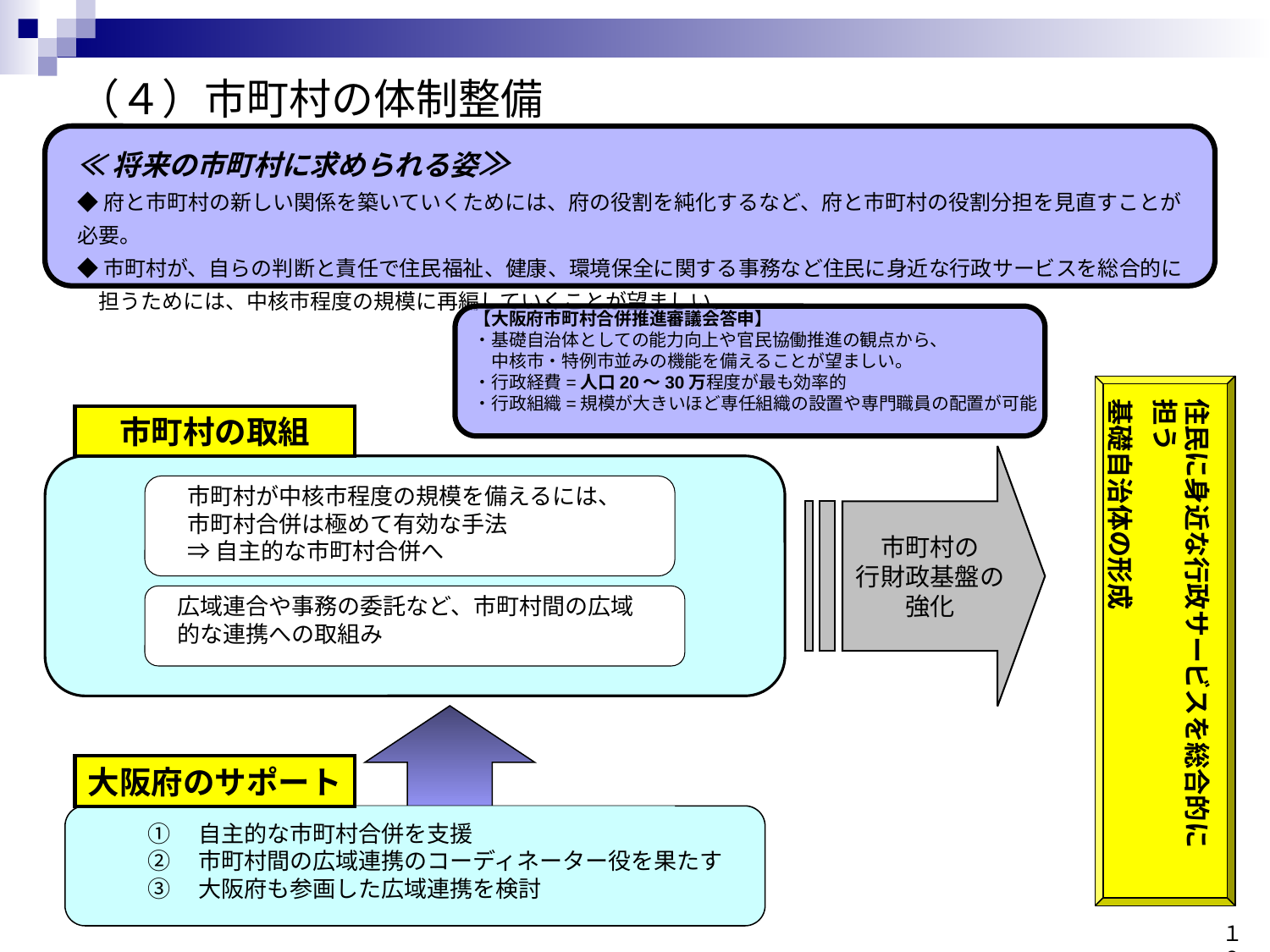

（４）市町村の体制整備

≪将来の市町村に求められる姿≫
◆府と市町村の新しい関係を築いていくためには、府の役割を純化するなど、府と市町村の役割分担を見直すことが必要。
◆市町村が、自らの判断と責任で住民福祉、健康、環境保全に関する事務など住民に身近な行政サービスを総合的に
　担うためには、中核市程度の規模に再編していくことが望ましい。
【大阪府市町村合併推進審議会答申】
・基礎自治体としての能力向上や官民協働推進の観点から、
　中核市・特例市並みの機能を備えることが望ましい。
・行政経費=人口20～30万程度が最も効率的
・行政組織=規模が大きいほど専任組織の設置や専門職員の配置が可能

住民に身近な行政サービスを総合的に担う
基礎自治体の形成
市町村の取組
市町村の
行財政基盤の
強化

市町村が中核市程度の規模を備えるには、市町村合併は極めて有効な手法
⇒自主的な市町村合併へ

広域連合や事務の委託など、市町村間の広域的な連携への取組み

大阪府のサポート

①　自主的な市町村合併を支援
②　市町村間の広域連携のコーディネーター役を果たす
③　大阪府も参画した広域連携を検討
１９